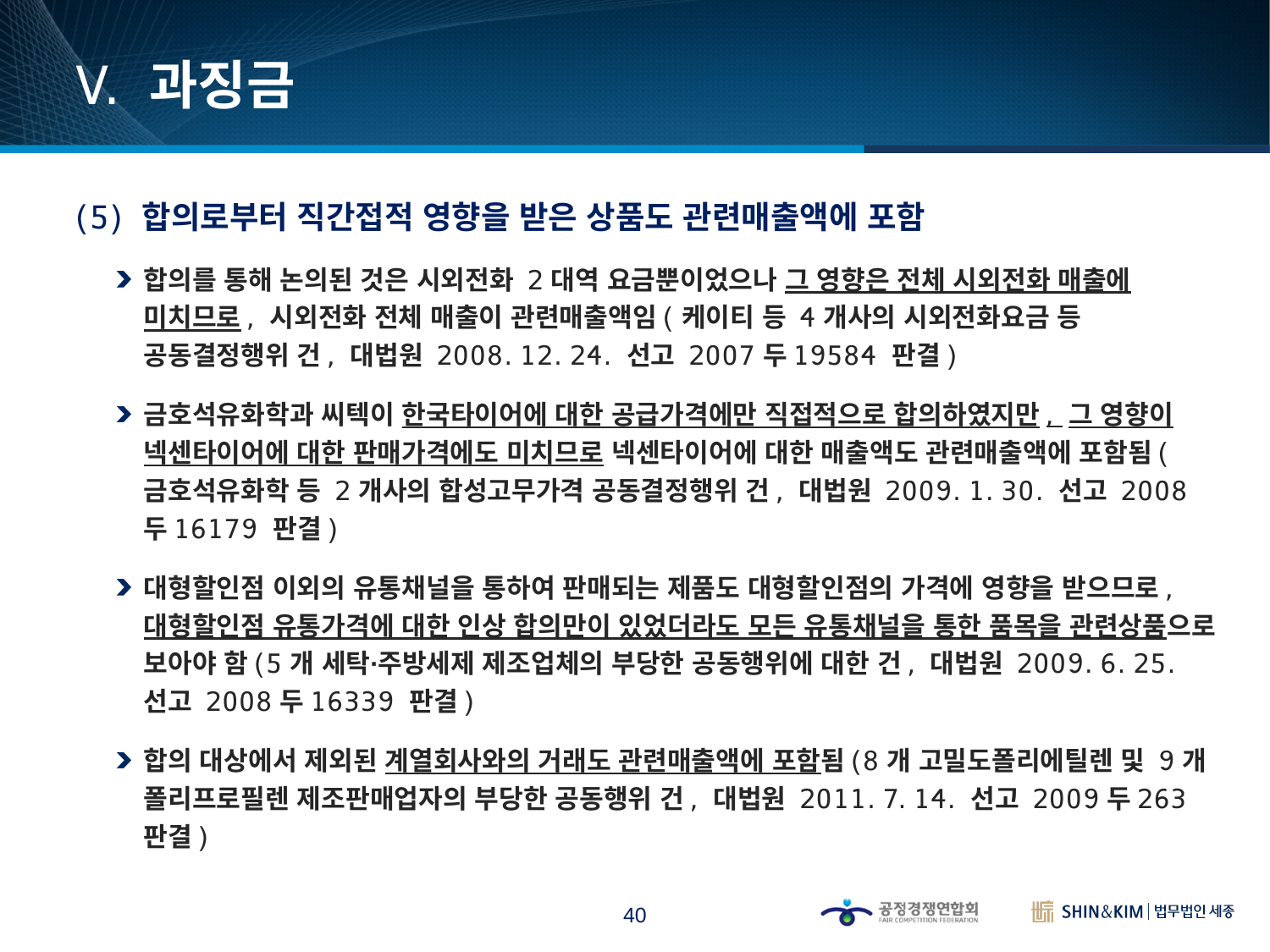

# V. 과징금
(5) 합의로부터 직간접적 영향을 받은 상품도 관련매출액에 포함
합의를 통해 논의된 것은 시외전화 2대역 요금뿐이었으나 그 영향은 전체 시외전화 매출에 미치므로, 시외전화 전체 매출이 관련매출액임(케이티 등 4개사의 시외전화요금 등 공동결정행위 건, 대법원 2008. 12. 24. 선고 2007두19584 판결)
금호석유화학과 씨텍이 한국타이어에 대한 공급가격에만 직접적으로 합의하였지만, 그 영향이 넥센타이어에 대한 판매가격에도 미치므로 넥센타이어에 대한 매출액도 관련매출액에 포함됨(금호석유화학 등 2개사의 합성고무가격 공동결정행위 건, 대법원 2009. 1. 30. 선고 2008두16179 판결)
대형할인점 이외의 유통채널을 통하여 판매되는 제품도 대형할인점의 가격에 영향을 받으므로, 대형할인점 유통가격에 대한 인상 합의만이 있었더라도 모든 유통채널을 통한 품목을 관련상품으로 보아야 함(5개 세탁∙주방세제 제조업체의 부당한 공동행위에 대한 건, 대법원 2009. 6. 25. 선고 2008두16339 판결)
합의 대상에서 제외된 계열회사와의 거래도 관련매출액에 포함됨(8개 고밀도폴리에틸렌 및 9개 폴리프로필렌 제조판매업자의 부당한 공동행위 건, 대법원 2011. 7. 14. 선고 2009두263 판결)
40